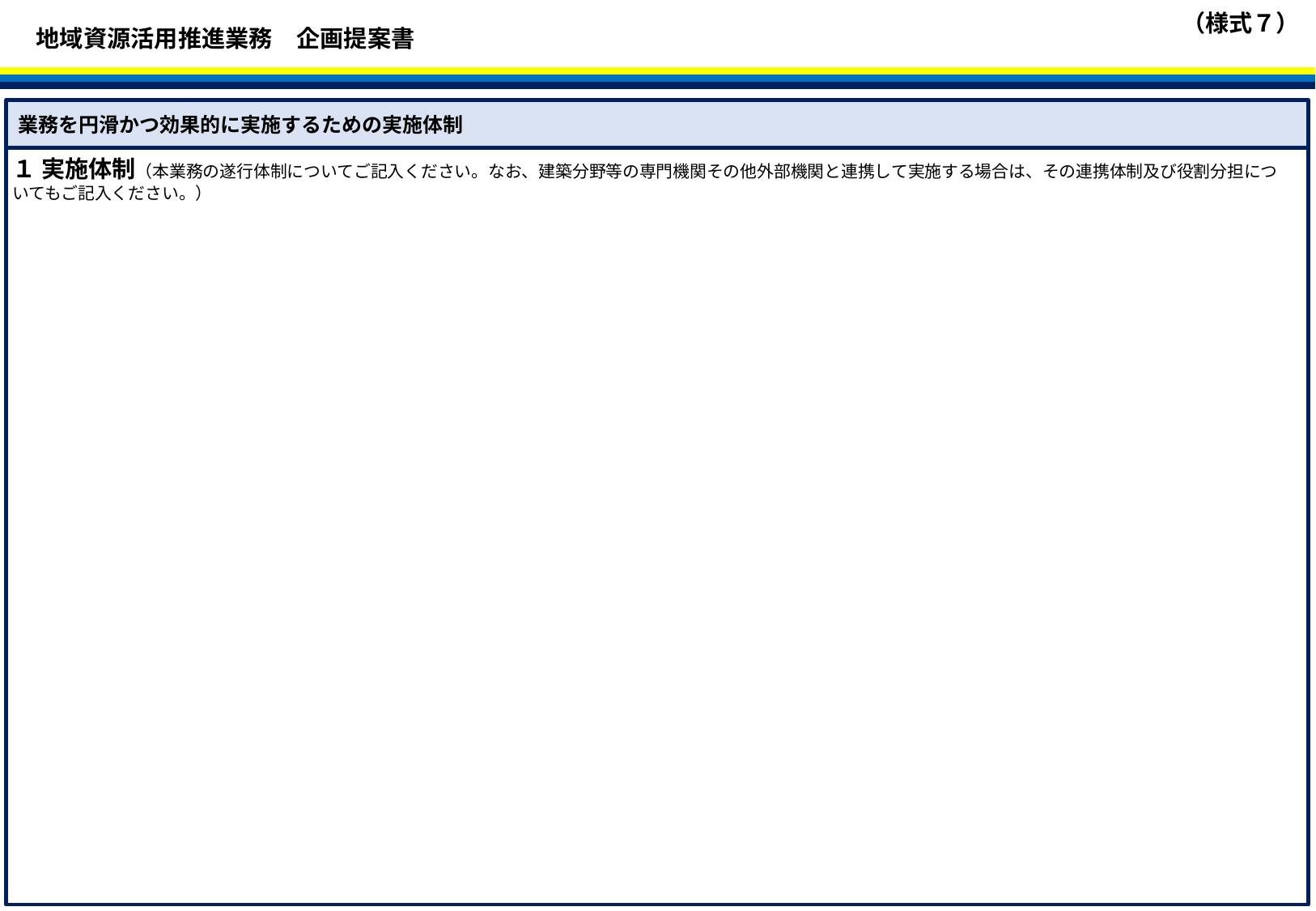

（様式７）
地域資源活用推進業務　企画提案書
業務を円滑かつ効果的に実施するための実施体制

１ 実施体制（本業務の遂行体制についてご記入ください。なお、建築分野等の専門機関その他外部機関と連携して実施する場合は、その連携体制及び役割分担についてもご記入ください。）